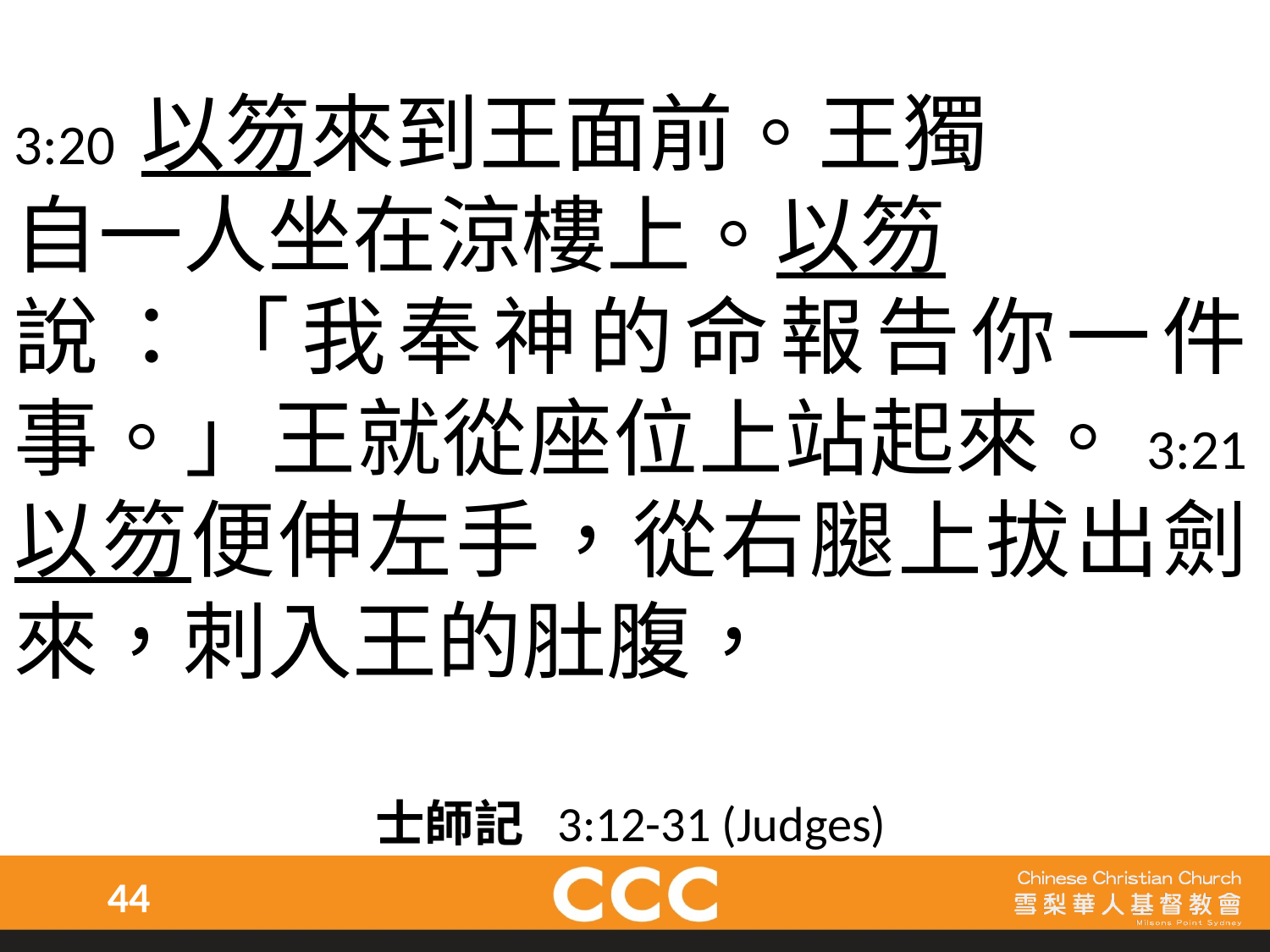

3:20 以笏來到王面前。王獨
自一人坐在涼樓上。以笏
說：「我奉神的命報告你一件事。」王就從座位上站起來。3:21 以笏便伸左手，從右腿上拔出劍來，刺入王的肚腹，
士師記  3:12-31 (Judges)
44